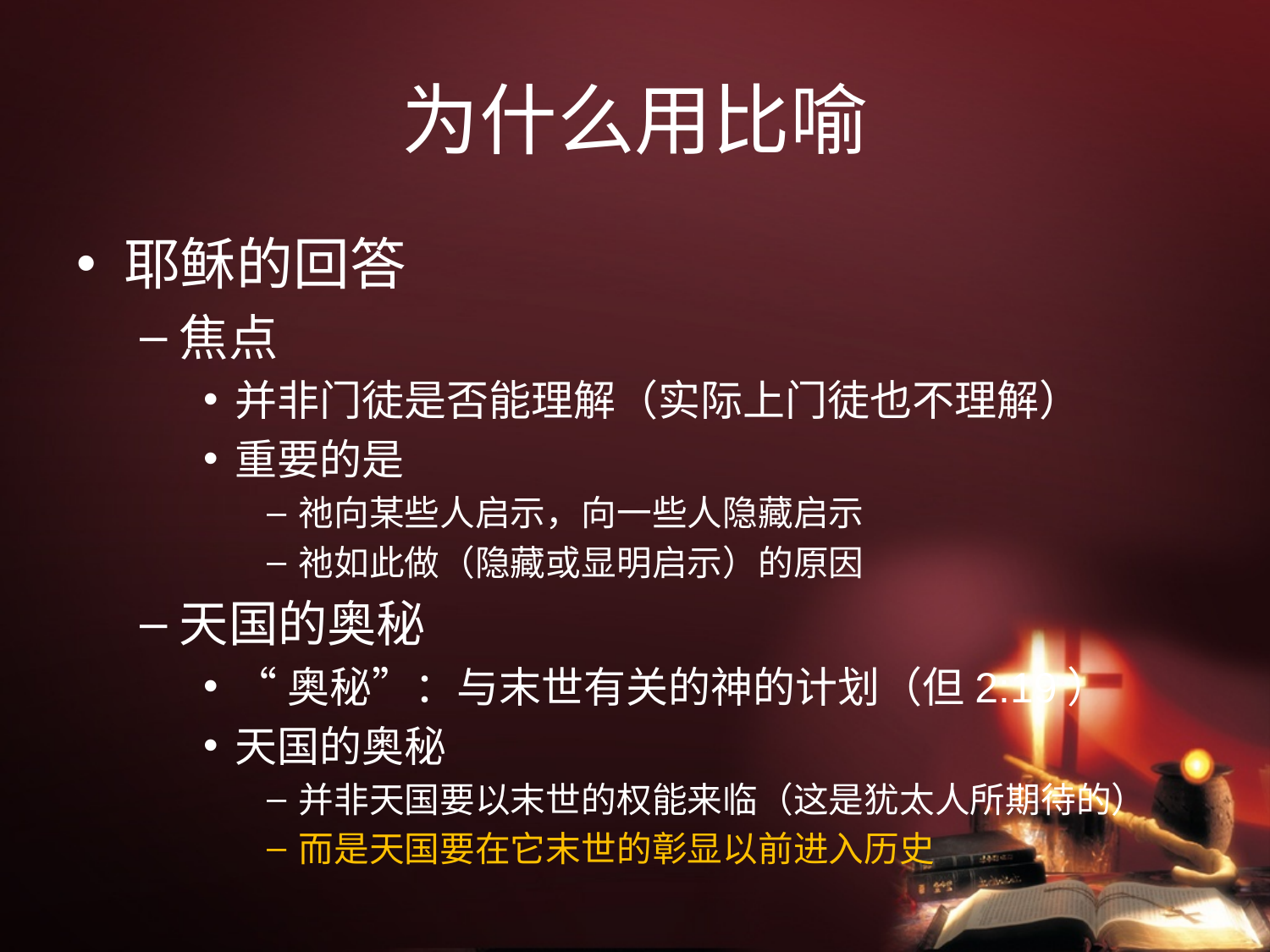

# 为什么用比喻
耶稣的回答
焦点
并非门徒是否能理解（实际上门徒也不理解）
重要的是
祂向某些人启示，向一些人隐藏启示
祂如此做（隐藏或显明启示）的原因
天国的奥秘
“奥秘”：与末世有关的神的计划（但2:19）
天国的奥秘
并非天国要以末世的权能来临（这是犹太人所期待的）
而是天国要在它末世的彰显以前进入历史